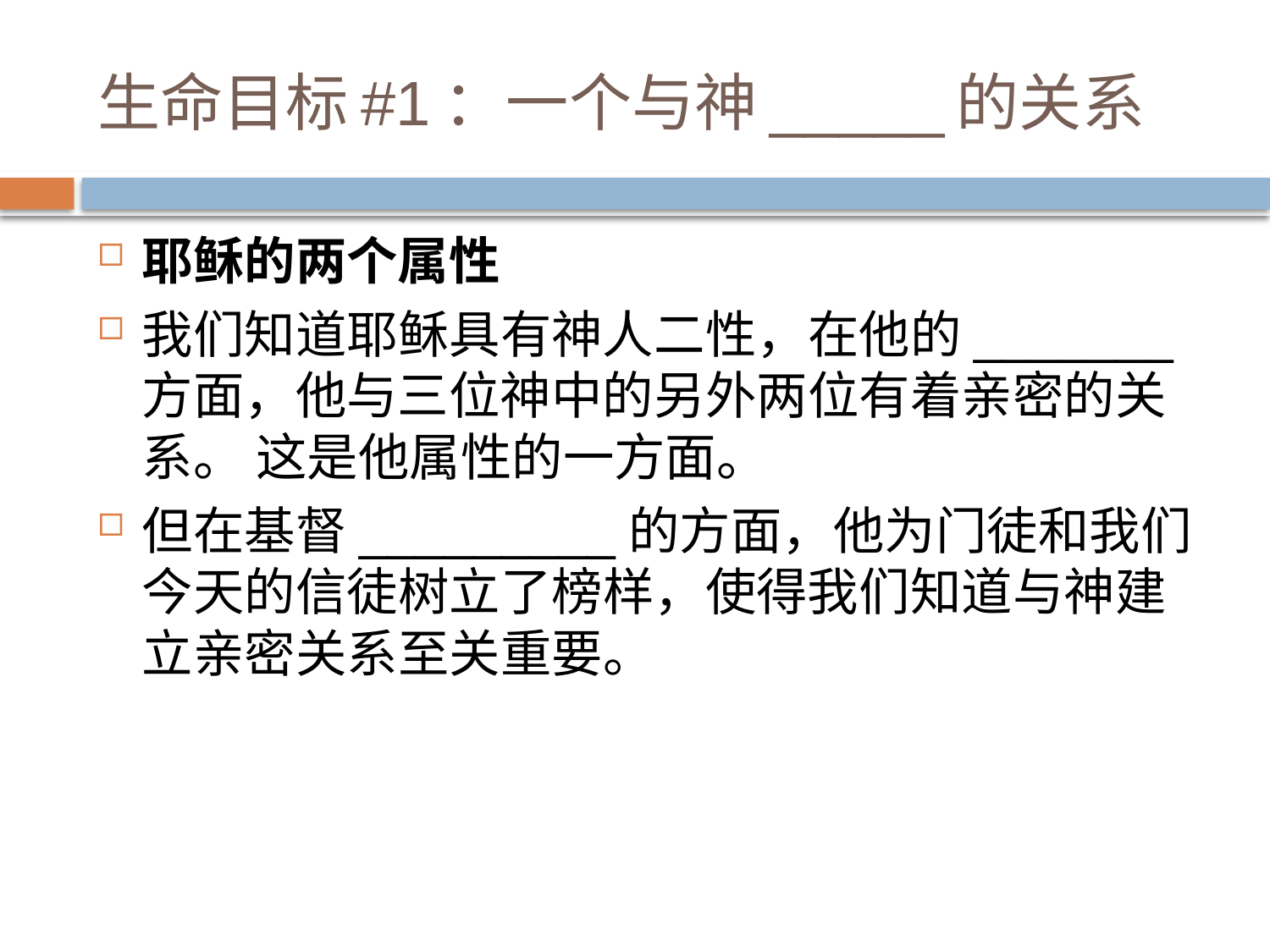

# 生命目标#1：一个与神_____的关系
耶稣的两个属性
我们知道耶稣具有神人二性，在他的_______方面，他与三位神中的另外两位有着亲密的关系。 这是他属性的一方面。
但在基督_________的方面，他为门徒和我们今天的信徒树立了榜样，使得我们知道与神建立亲密关系至关重要。